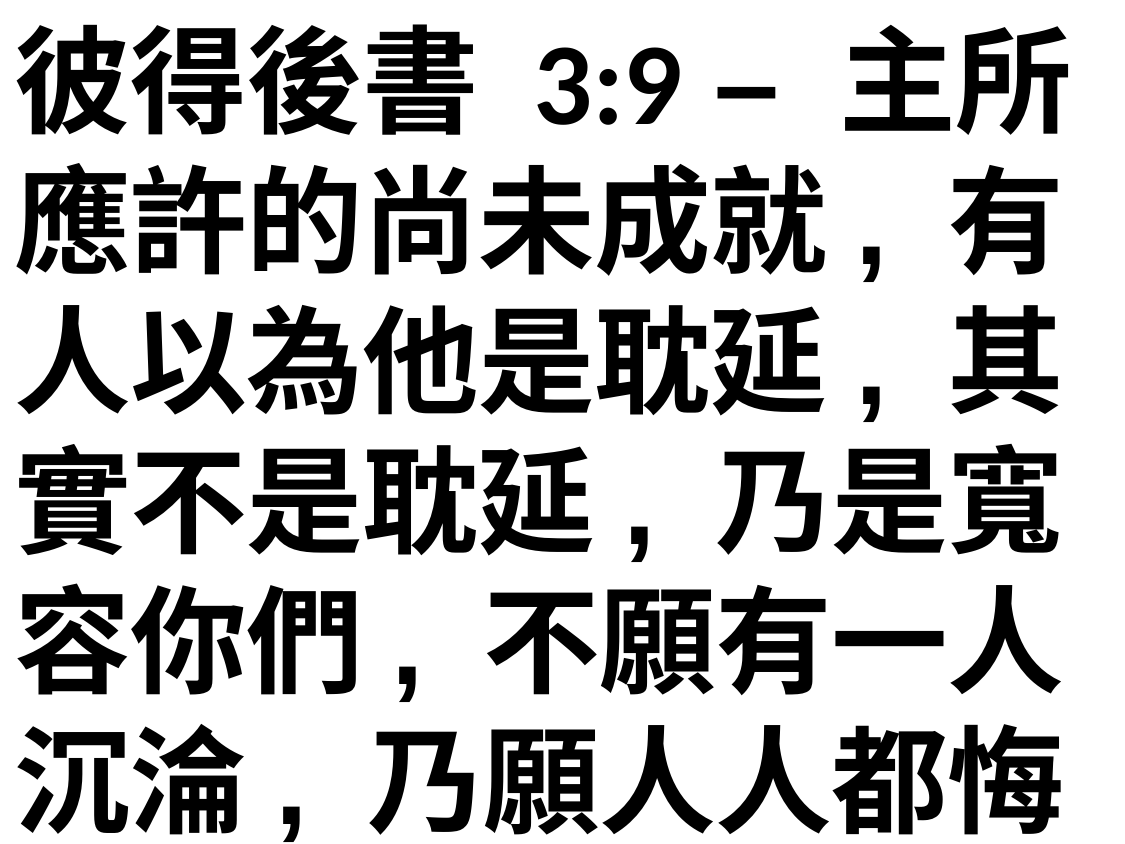

彼得後書 3:9 – 主所應許的尚未成就, 有人以為他是耽延, 其實不是耽延, 乃是寬容你們, 不願有一人沉淪, 乃願人人都悔改。